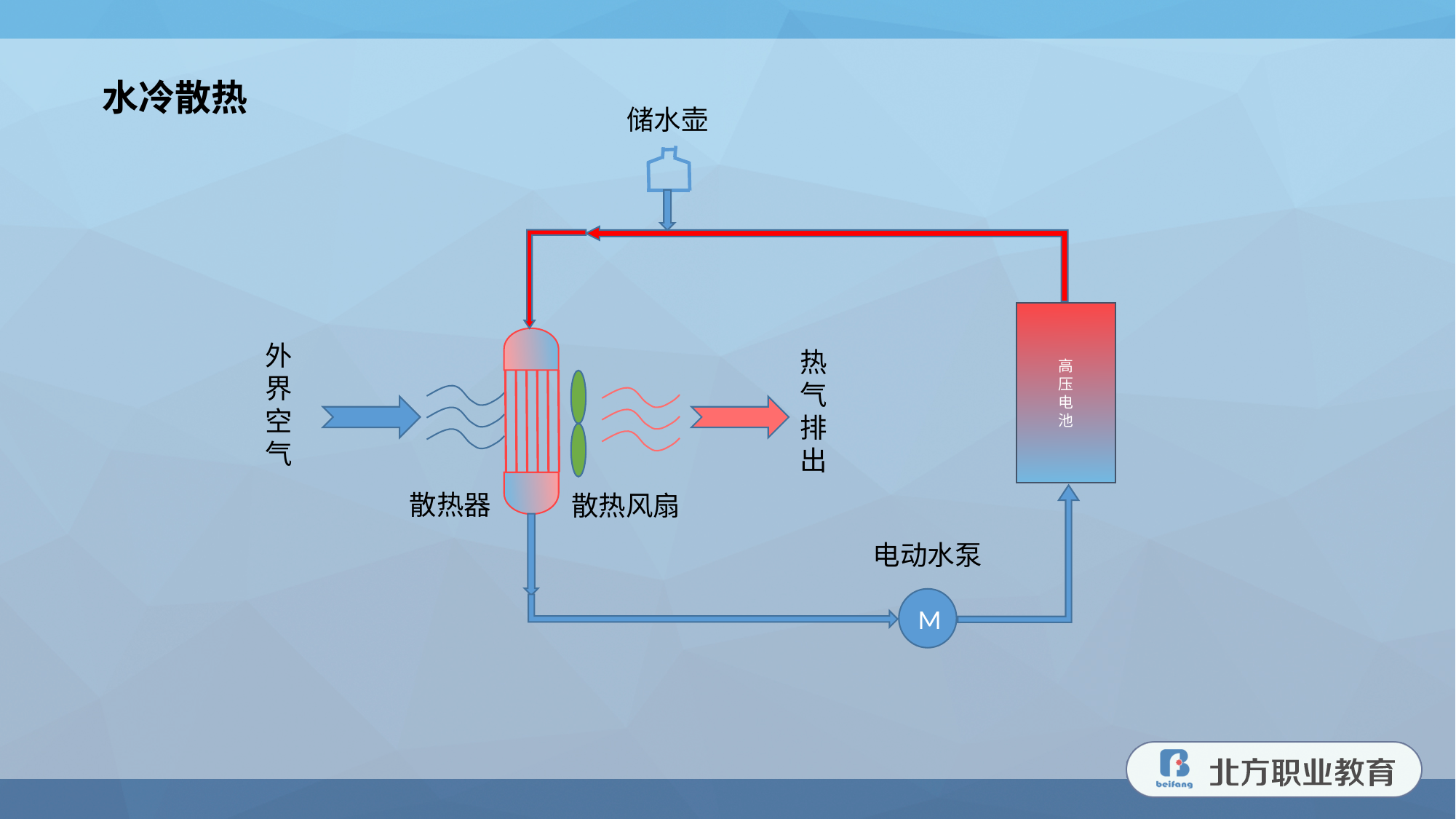

水冷散热
储水壶

高
压
电
池

外
界
空
气
热
气
排
出

散热器
散热风扇

电动水泵

M